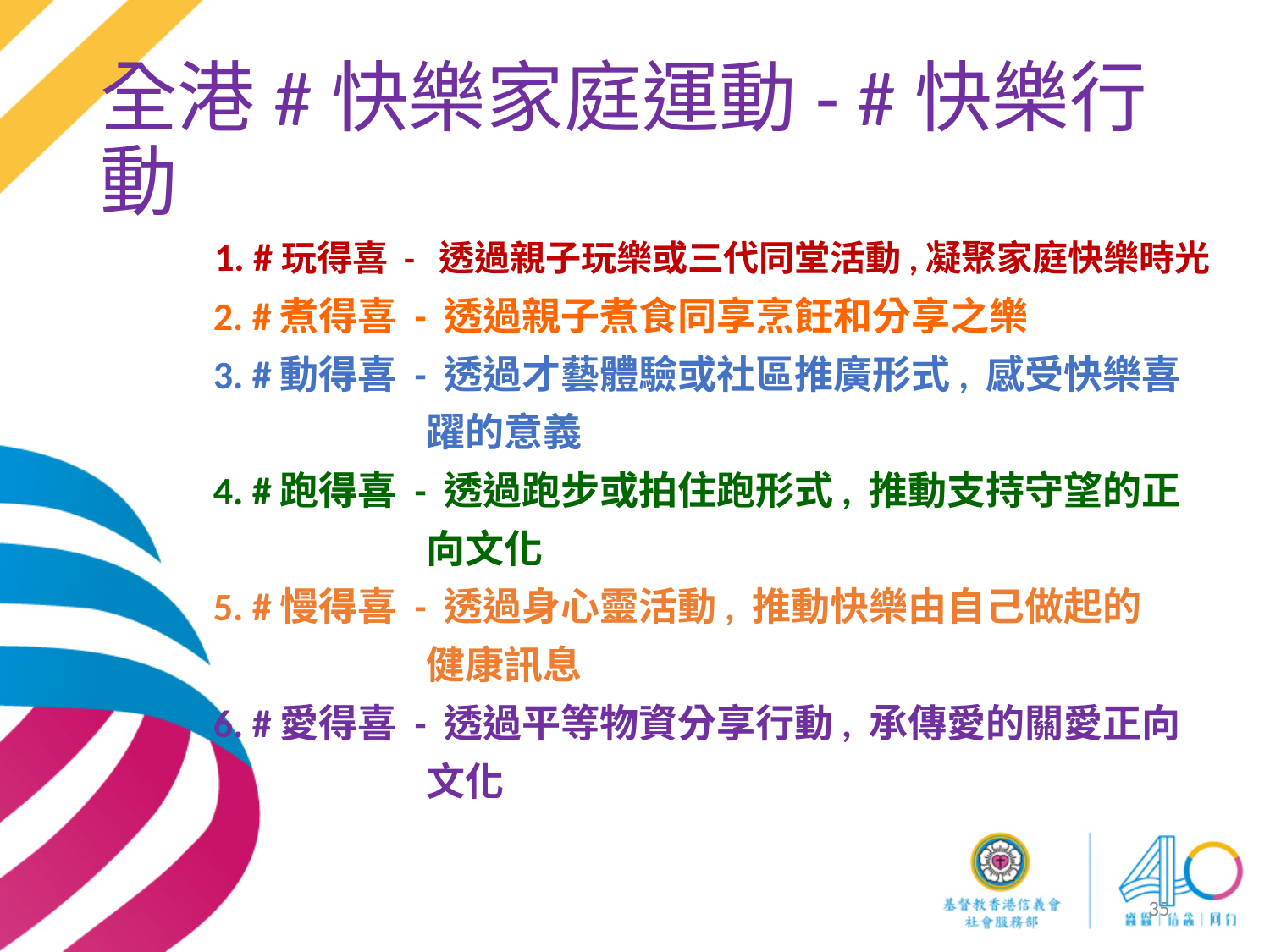

# 全港#快樂家庭運動- #快樂行動
 1. #玩得喜 -  透過親子玩樂或三代同堂活動,凝聚家庭快樂時光
 2. #煮得喜 - 透過親子煮食同享烹飪和分享之樂
 3. #動得喜 - 透過才藝體驗或社區推廣形式, 感受快樂喜
                        躍的意義
 4. #跑得喜 - 透過跑步或拍住跑形式, 推動支持守望的正
                        向文化
 5. #慢得喜 - 透過身心靈活動, 推動快樂由自己做起的
                        健康訊息
 6. #愛得喜 - 透過平等物資分享行動, 承傳愛的關愛正向
                        文化

35